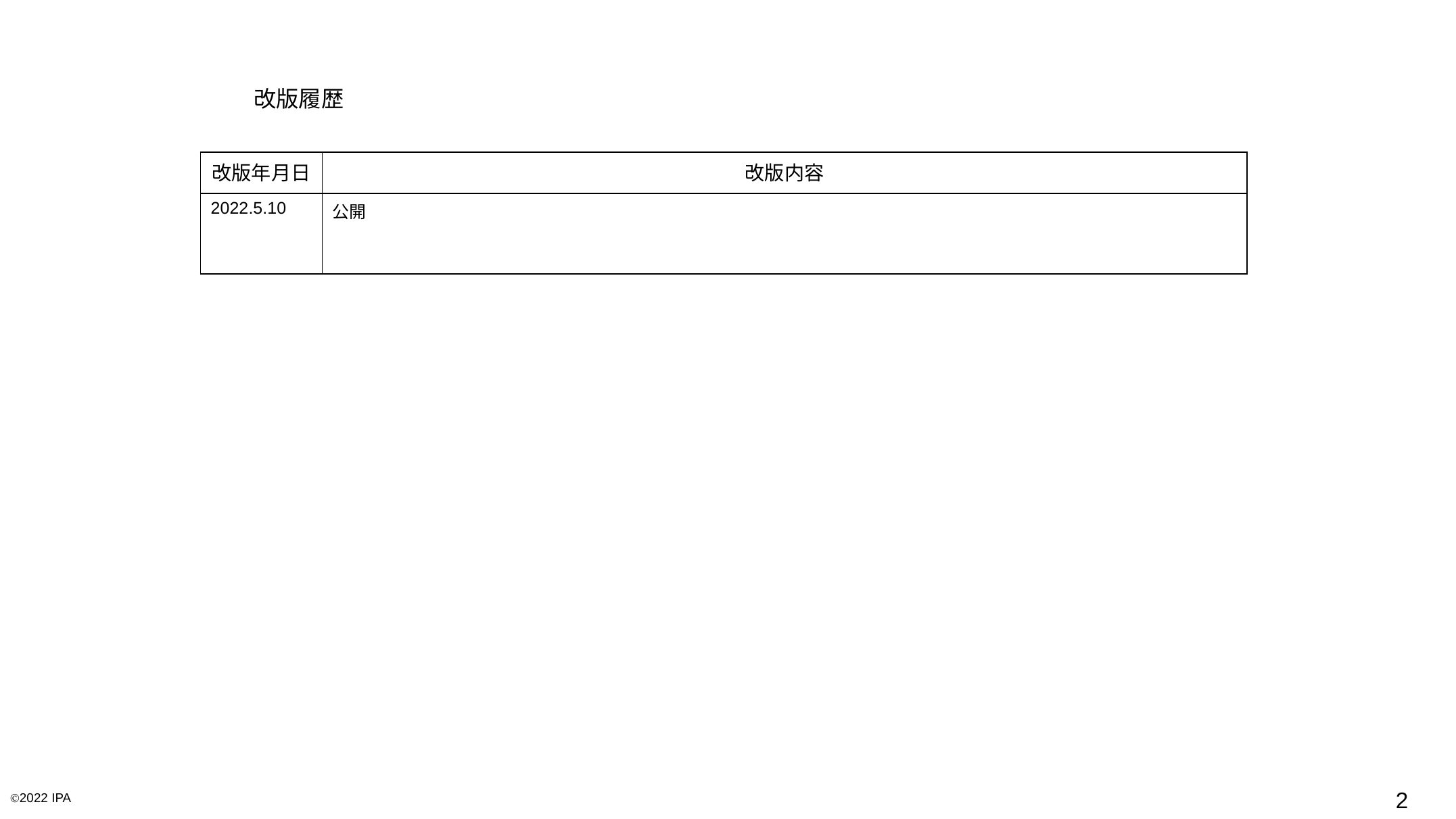

改版履歴
| 改版年月日 | 改版内容 |
| --- | --- |
| 2022.5.10 | 公開 |